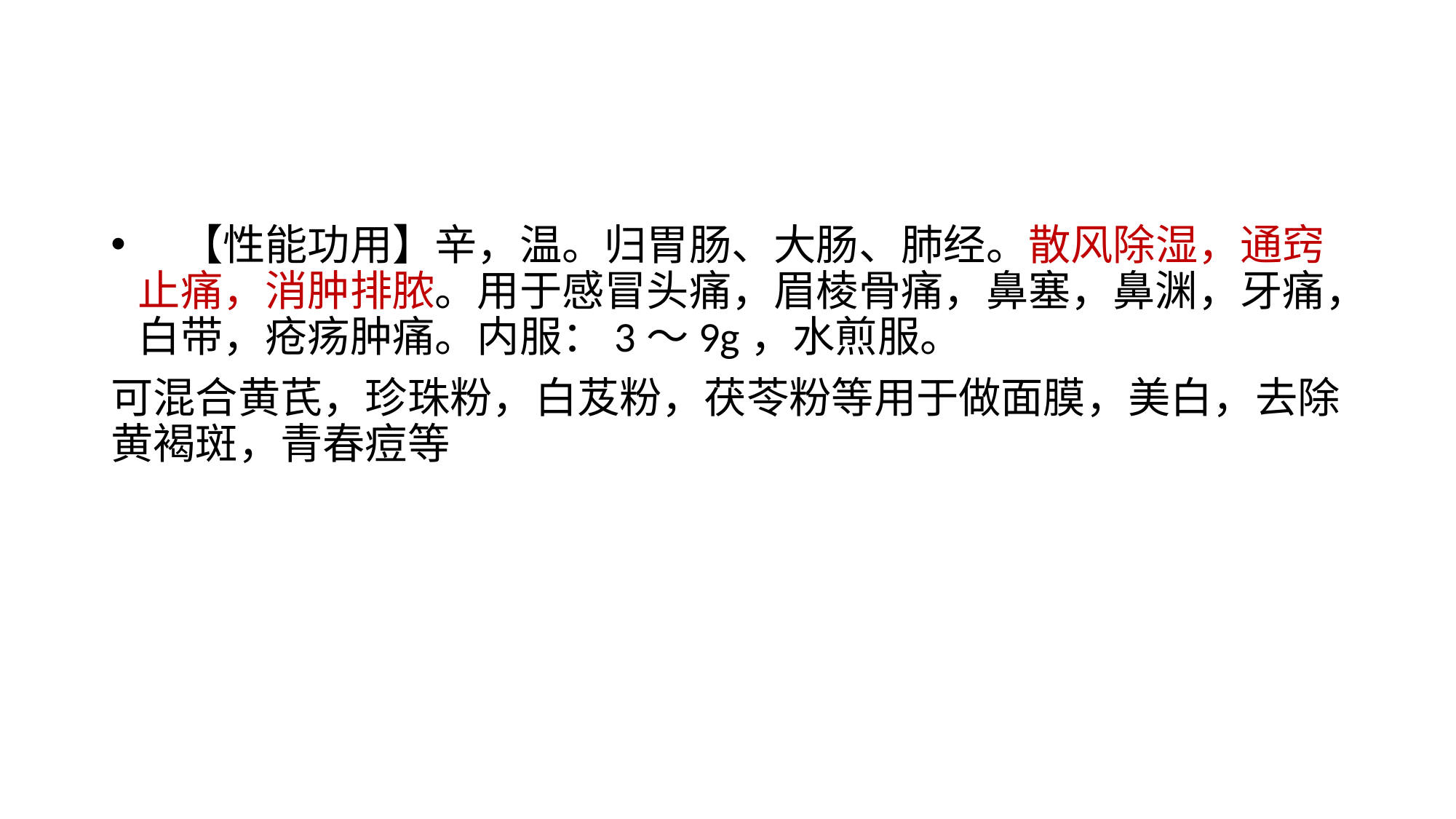

#
　【性能功用】辛，温。归胃肠、大肠、肺经。散风除湿，通窍止痛，消肿排脓。用于感冒头痛，眉棱骨痛，鼻塞，鼻渊，牙痛，白带，疮疡肿痛。内服：3～9g，水煎服。
可混合黄芪，珍珠粉，白芨粉，茯苓粉等用于做面膜，美白，去除黄褐斑，青春痘等